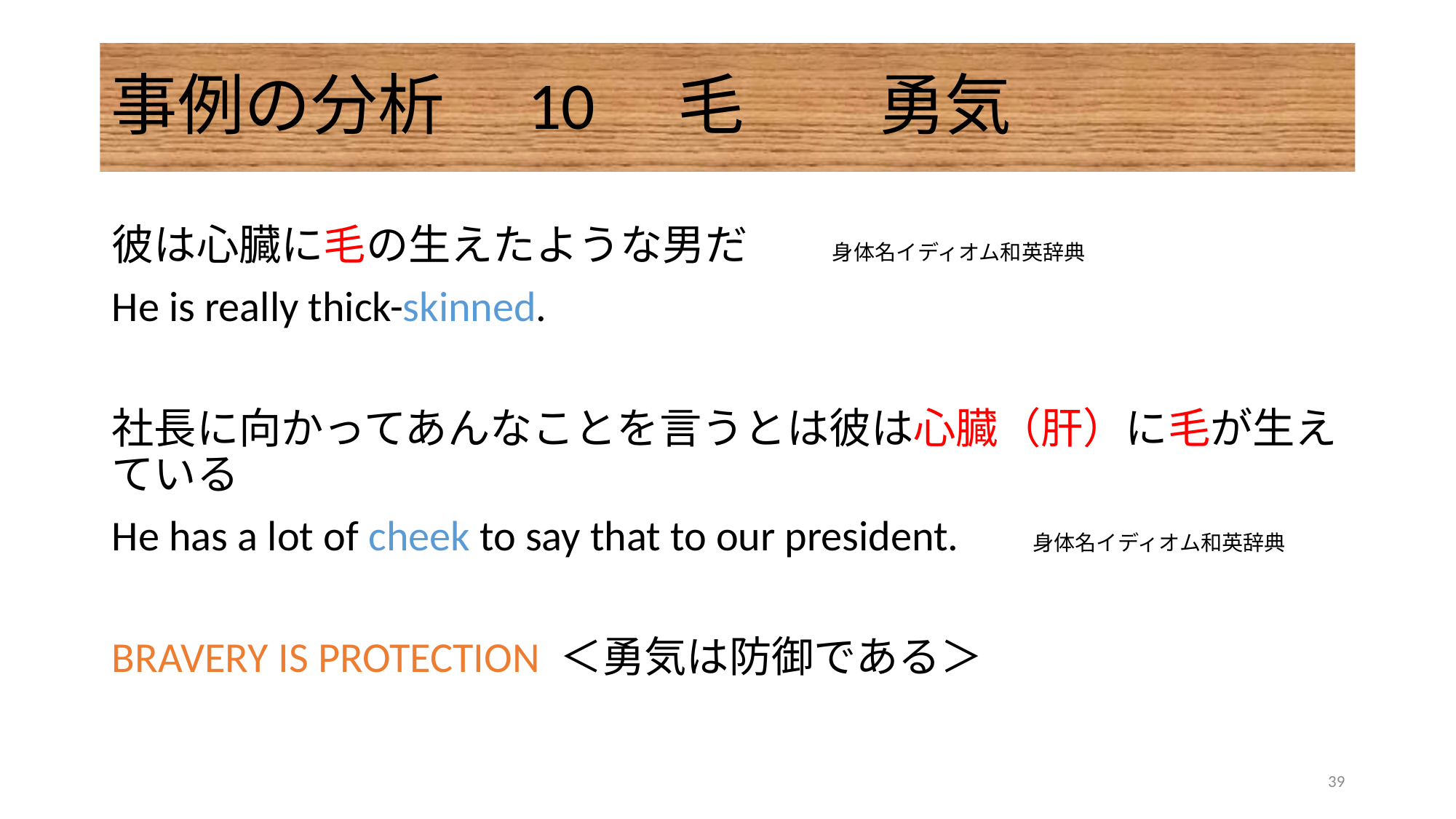

# 事例の分析　10　毛　　勇気
彼は心臓に毛の生えたような男だ　　身体名イディオム和英辞典
He is really thick-skinned.

社長に向かってあんなことを言うとは彼は心臓（肝）に毛が生えている
He has a lot of cheek to say that to our president.　　身体名イディオム和英辞典

BRAVERY IS PROTECTION ＜勇気は防御である＞

39